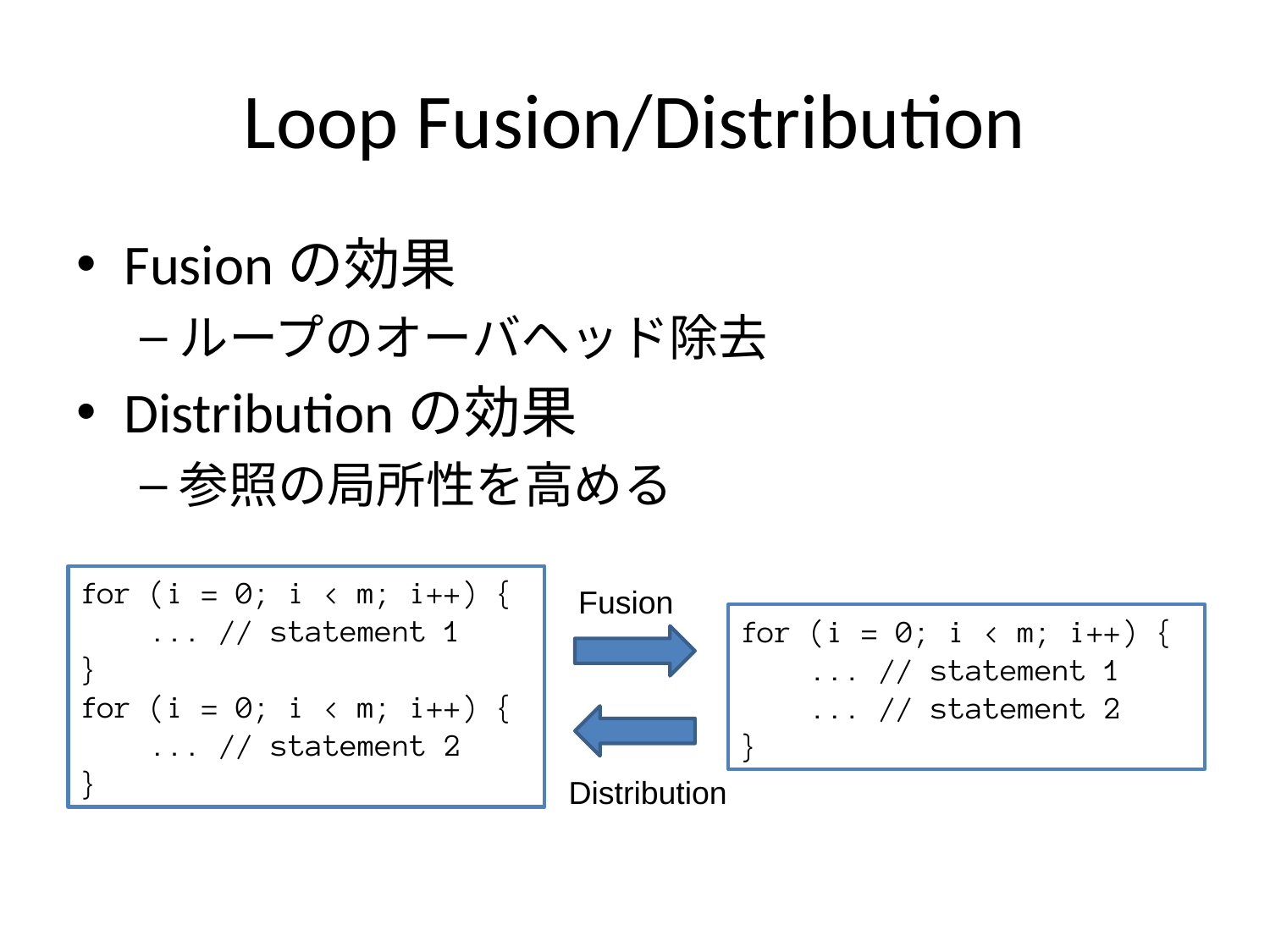

# Loop Fusion/Distribution
Fusionの効果
ループのオーバヘッド除去
Distributionの効果
参照の局所性を高める
for (i = 0; i < m; i++) {
    ... // statement 1
}
for (i = 0; i < m; i++) {
    ... // statement 2
}
Fusion
for (i = 0; i < m; i++) {
    ... // statement 1
    ... // statement 2
}

Distribution